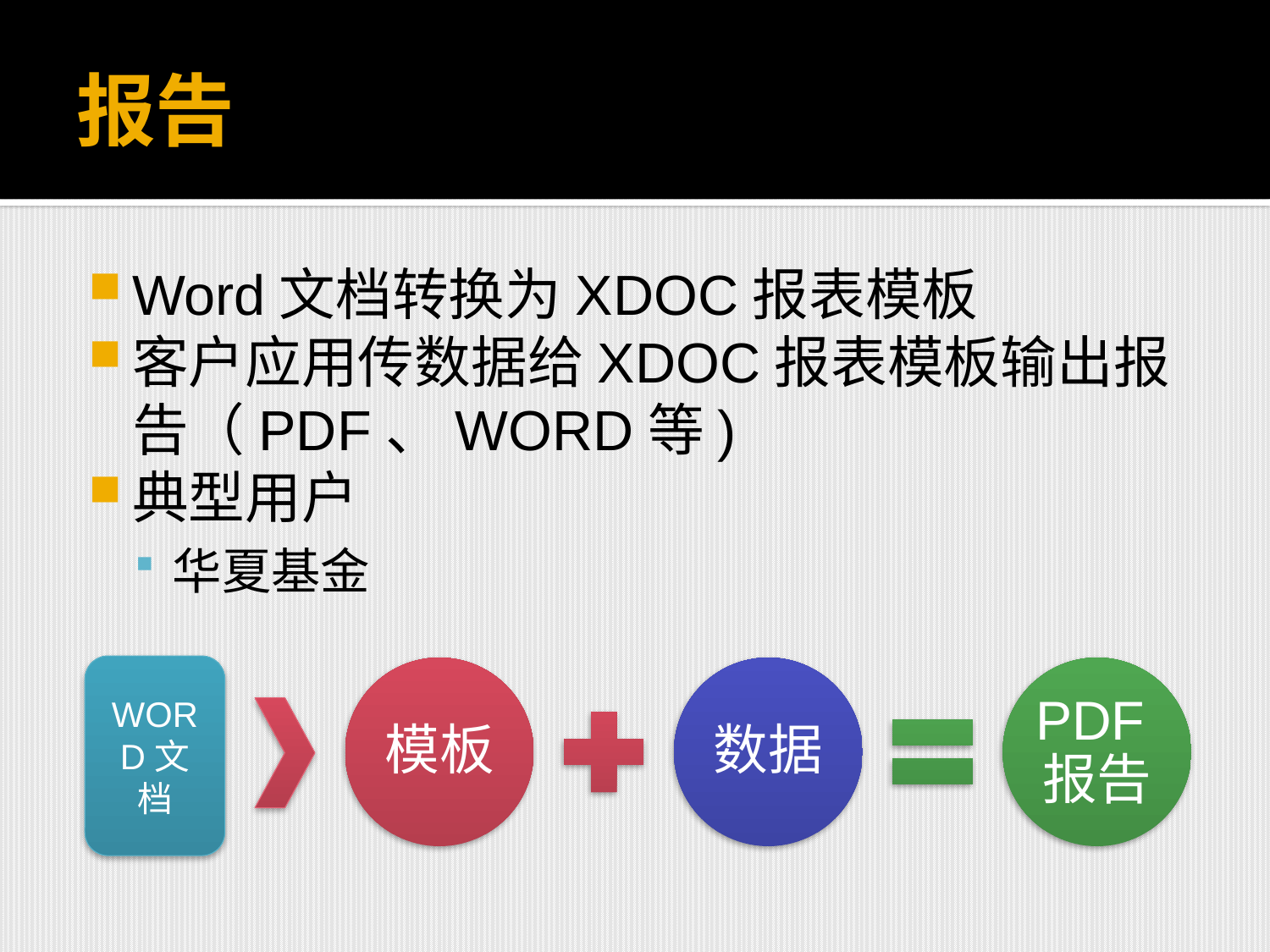

# 报告
Word文档转换为XDOC报表模板
客户应用传数据给XDOC报表模板输出报告（PDF、WORD等)
典型用户
华夏基金
模板

数据

PDF报告
WORD文档